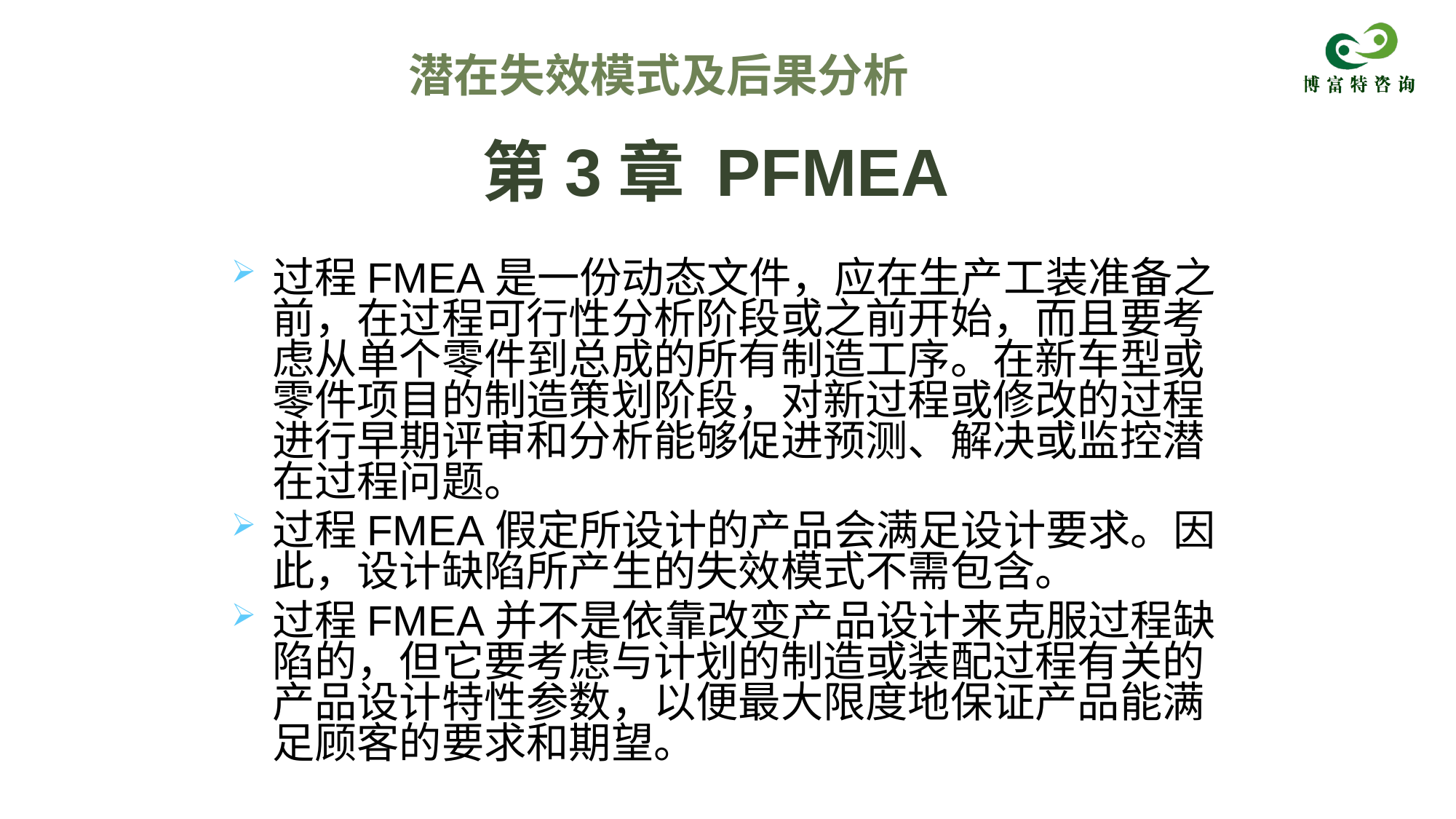

潜在失效模式及后果分析
# 第3章 PFMEA
过程FMEA是一份动态文件，应在生产工装准备之前，在过程可行性分析阶段或之前开始，而且要考虑从单个零件到总成的所有制造工序。在新车型或零件项目的制造策划阶段，对新过程或修改的过程进行早期评审和分析能够促进预测、解决或监控潜在过程问题。
过程FMEA假定所设计的产品会满足设计要求。因此，设计缺陷所产生的失效模式不需包含。
过程FMEA并不是依靠改变产品设计来克服过程缺陷的，但它要考虑与计划的制造或装配过程有关的产品设计特性参数，以便最大限度地保证产品能满足顾客的要求和期望。
29